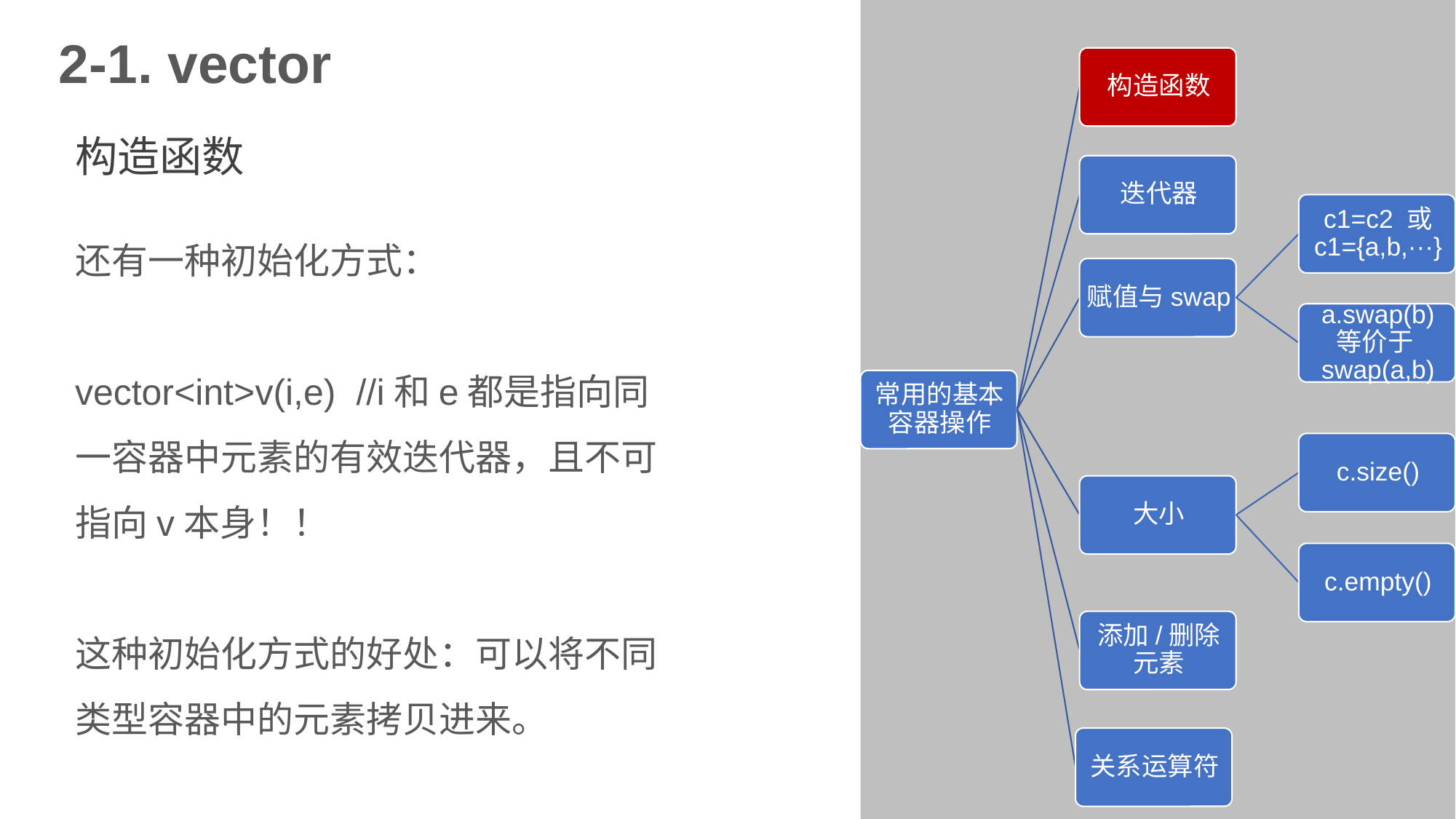

常用的基本容器操作

构造函数

赋值与swap

c1=c2 或 c1={a,b,···}

a.swap(b) 等价于swap(a,b)

大小

c.size()

c.empty()

添加/删除元素

关系运算符

迭代器
2-1. vector
构造函数
还有一种初始化方式：

vector<int>v(i,e)  //i和e都是指向同一容器中元素的有效迭代器，且不可指向v本身！！

这种初始化方式的好处：可以将不同类型容器中的元素拷贝进来。